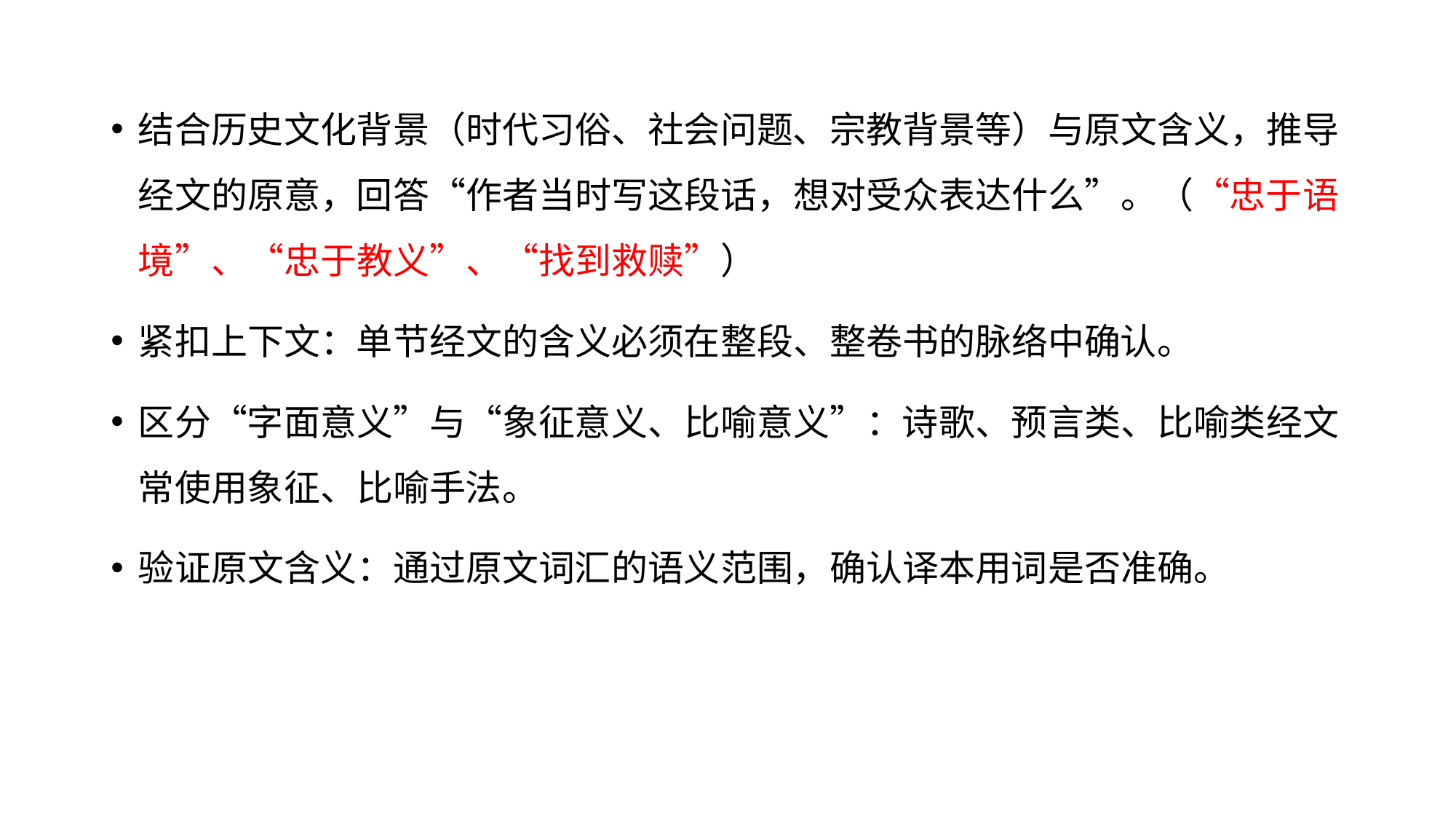

结合历史文化背景（时代习俗、社会问题、宗教背景等）与原文含义，推导经文的原意，回答“作者当时写这段话，想对受众表达什么”。（“忠于语境”、“忠于教义”、“找到救赎”）
紧扣上下文：单节经文的含义必须在整段、整卷书的脉络中确认。
区分“字面意义”与“象征意义、比喻意义”：诗歌、预言类、比喻类经文常使用象征、比喻手法。
验证原文含义：通过原文词汇的语义范围，确认译本用词是否准确。